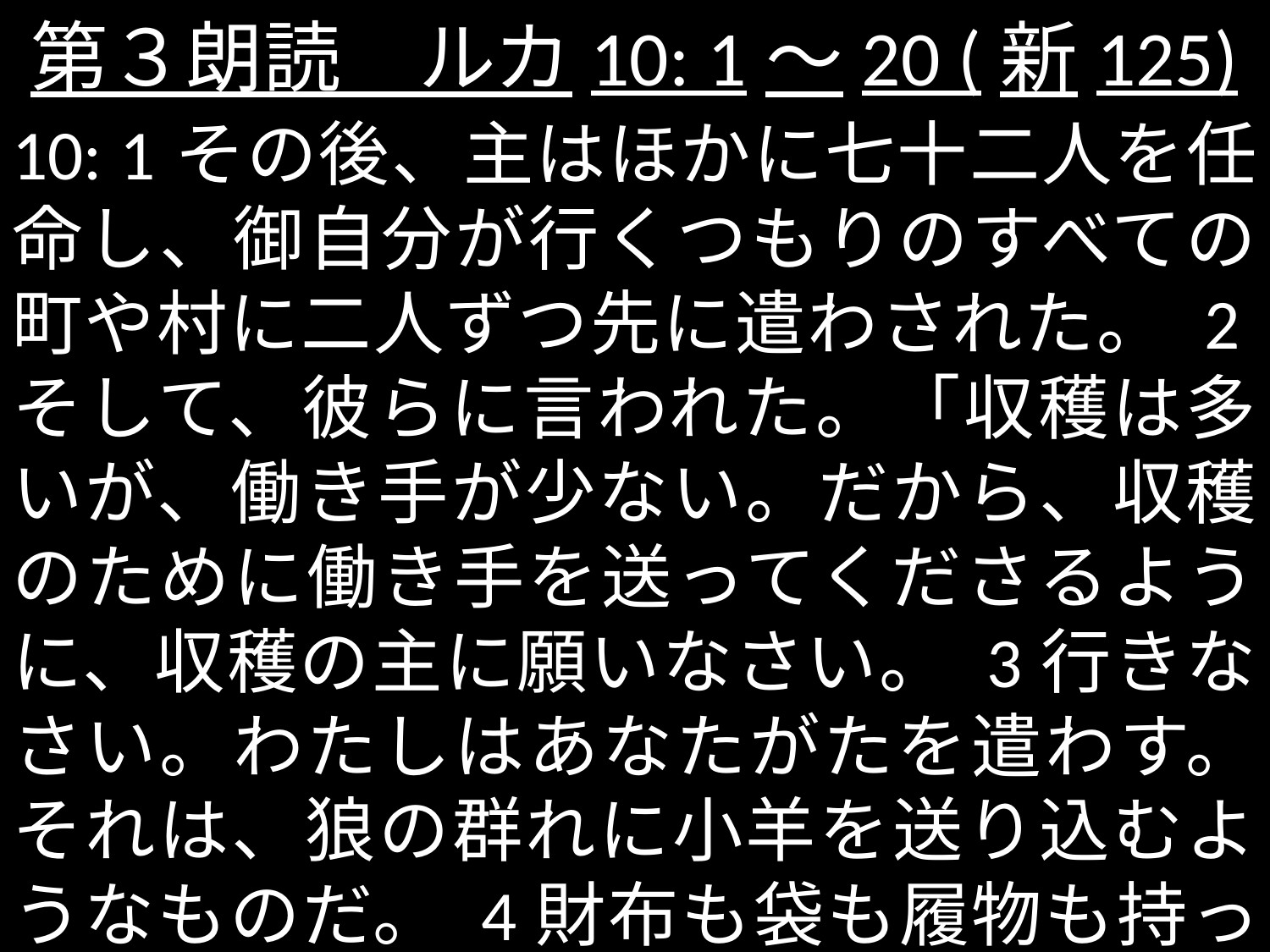

# 第３朗読　ルカ10: 1～20 (新125)
10: 1その後、主はほかに七十二人を任命し、御自分が行くつもりのすべての町や村に二人ずつ先に遣わされた。 2そして、彼らに言われた。「収穫は多いが、働き手が少ない。だから、収穫のために働き手を送ってくださるように、収穫の主に願いなさい。 3行きなさい。わたしはあなたがたを遣わす。それは、狼の群れに小羊を送り込むようなものだ。 4財布も袋も履物も持って行くな。